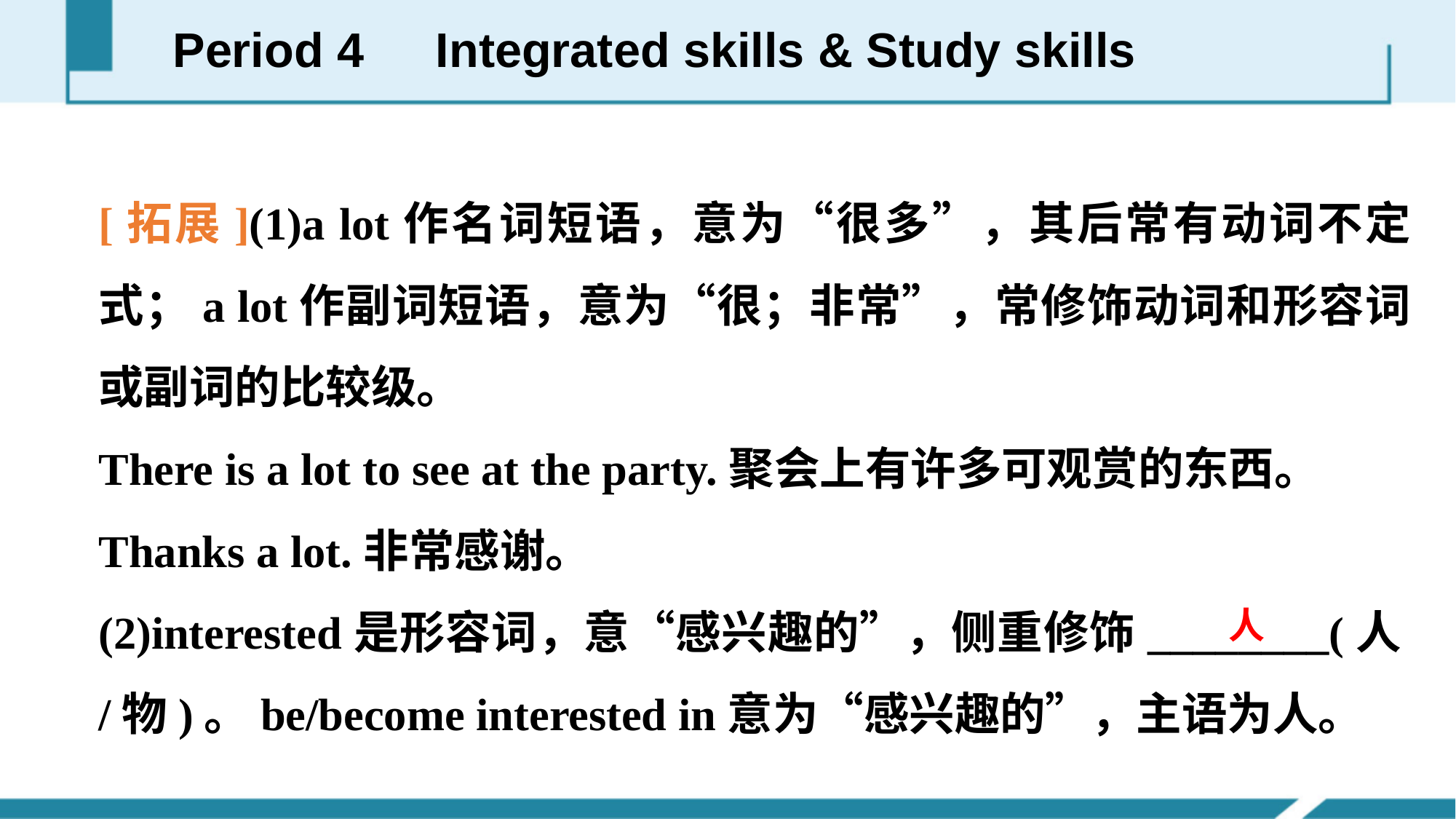

Period 4　Integrated skills & Study skills
[拓展](1)a lot作名词短语，意为“很多”，其后常有动词不定式；a lot作副词短语，意为“很；非常”，常修饰动词和形容词或副词的比较级。
There is a lot to see at the party.聚会上有许多可观赏的东西。
Thanks a lot.非常感谢。
(2)interested是形容词，意“感兴趣的”，侧重修饰________(人/物)。be/become interested in意为“感兴趣的”，主语为人。
人